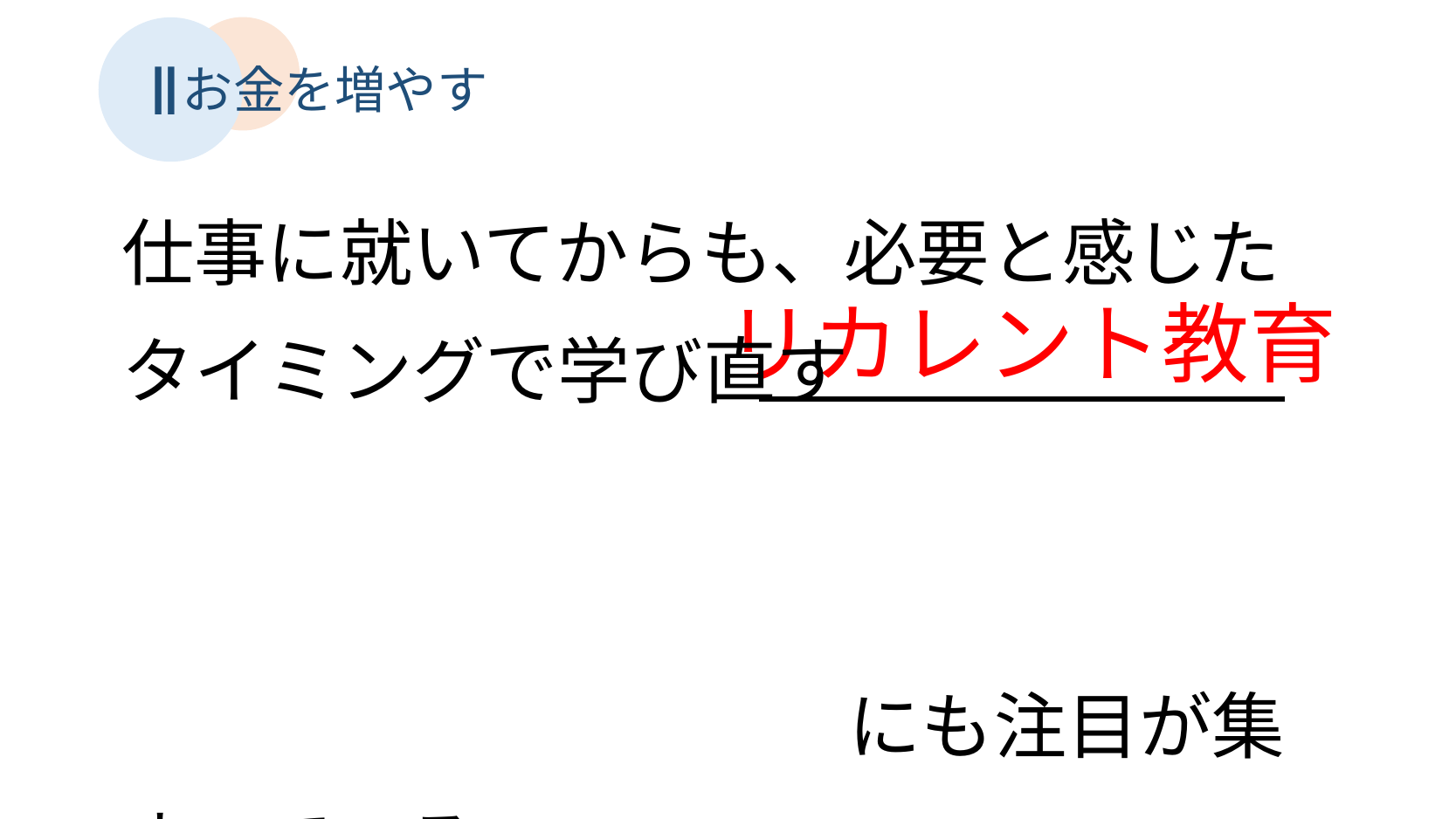

Ⅱ
お金を増やす
仕事に就いてからも、必要と感じた
タイミングで学び直す
　　　　　　　　　　にも注目が集まっている。
リカレント教育